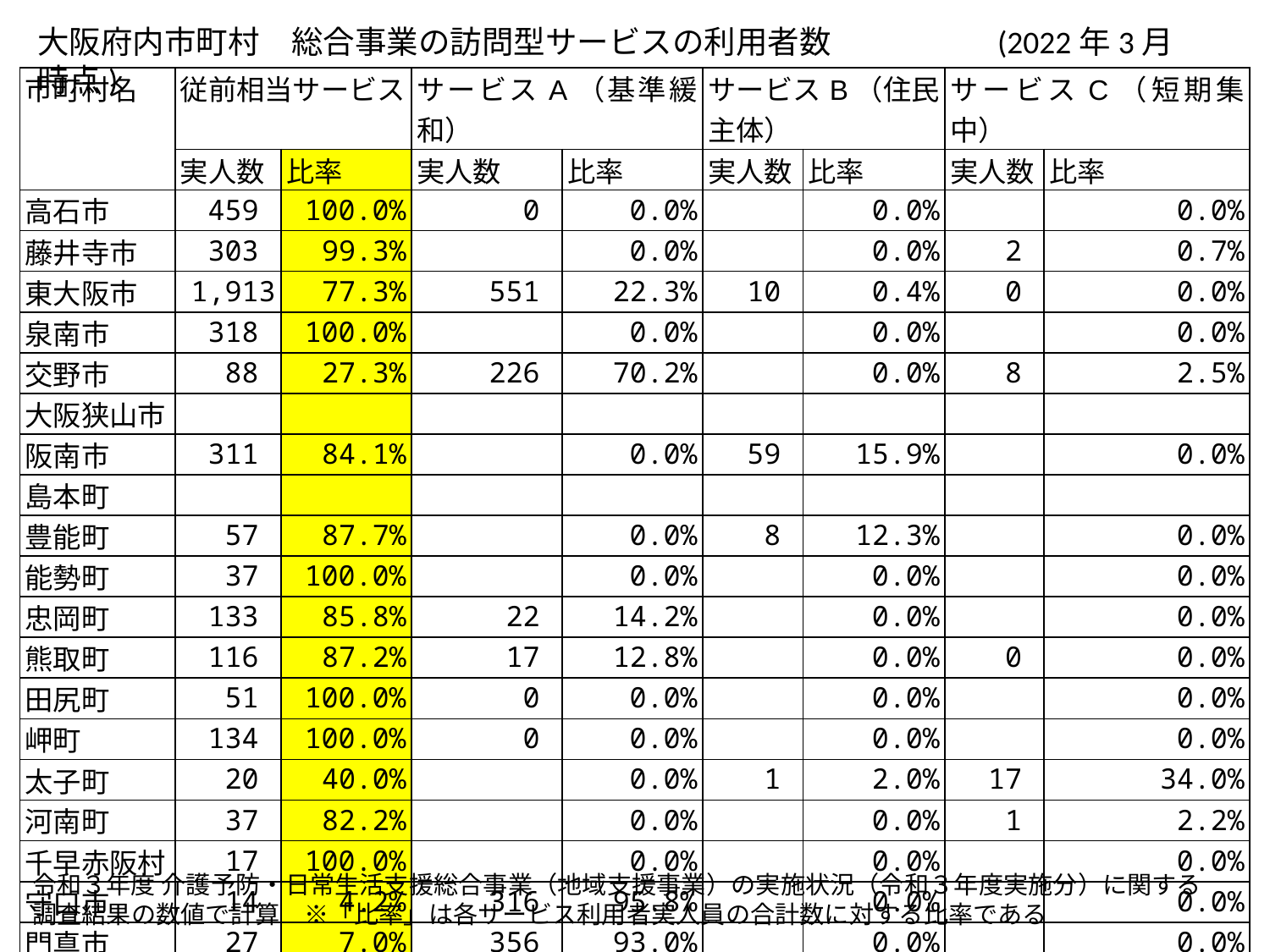

大阪府内市町村　総合事業の訪問型サービスの利用者数　　　　　(2022年3月時点)
| 市町村名 | 従前相当サービス |  | サービスA（基準緩和） |  | サービスB（住民主体） |  | サービスC（短期集中） |  |
| --- | --- | --- | --- | --- | --- | --- | --- | --- |
|  | 実人数 | 比率 | 実人数 | 比率 | 実人数 | 比率 | 実人数 | 比率 |
| 高石市 | 459 | 100.0% | 0 | 0.0% |  | 0.0% |  | 0.0% |
| 藤井寺市 | 303 | 99.3% |  | 0.0% |  | 0.0% | 2 | 0.7% |
| 東大阪市 | 1,913 | 77.3% | 551 | 22.3% | 10 | 0.4% | 0 | 0.0% |
| 泉南市 | 318 | 100.0% |  | 0.0% |  | 0.0% |  | 0.0% |
| 交野市 | 88 | 27.3% | 226 | 70.2% |  | 0.0% | 8 | 2.5% |
| 大阪狭山市 |  |  |  |  |  |  |  |  |
| 阪南市 | 311 | 84.1% |  | 0.0% | 59 | 15.9% |  | 0.0% |
| 島本町 |  |  |  |  |  |  |  |  |
| 豊能町 | 57 | 87.7% |  | 0.0% | 8 | 12.3% |  | 0.0% |
| 能勢町 | 37 | 100.0% |  | 0.0% |  | 0.0% |  | 0.0% |
| 忠岡町 | 133 | 85.8% | 22 | 14.2% |  | 0.0% |  | 0.0% |
| 熊取町 | 116 | 87.2% | 17 | 12.8% |  | 0.0% | 0 | 0.0% |
| 田尻町 | 51 | 100.0% | 0 | 0.0% |  | 0.0% |  | 0.0% |
| 岬町 | 134 | 100.0% | 0 | 0.0% |  | 0.0% |  | 0.0% |
| 太子町 | 20 | 40.0% |  | 0.0% | 1 | 2.0% | 17 | 34.0% |
| 河南町 | 37 | 82.2% |  | 0.0% |  | 0.0% | 1 | 2.2% |
| 千早赤阪村 | 17 | 100.0% |  | 0.0% |  | 0.0% |  | 0.0% |
| 守口市 | 14 | 4.2% | 316 | 95.8% |  | 0.0% |  | 0.0% |
| 門真市 | 27 | 7.0% | 356 | 93.0% |  | 0.0% |  | 0.0% |
| 四條畷市 | 10 | 9.0% | 101 | 91.0% |  | 0.0% |  | 0.0% |
令和３年度 介護予防・日常生活支援総合事業（地域支援事業）の実施状況（令和３年度実施分）に関する調査結果の数値で計算　※「比率」は各サービス利用者実人員の合計数に対する比率である